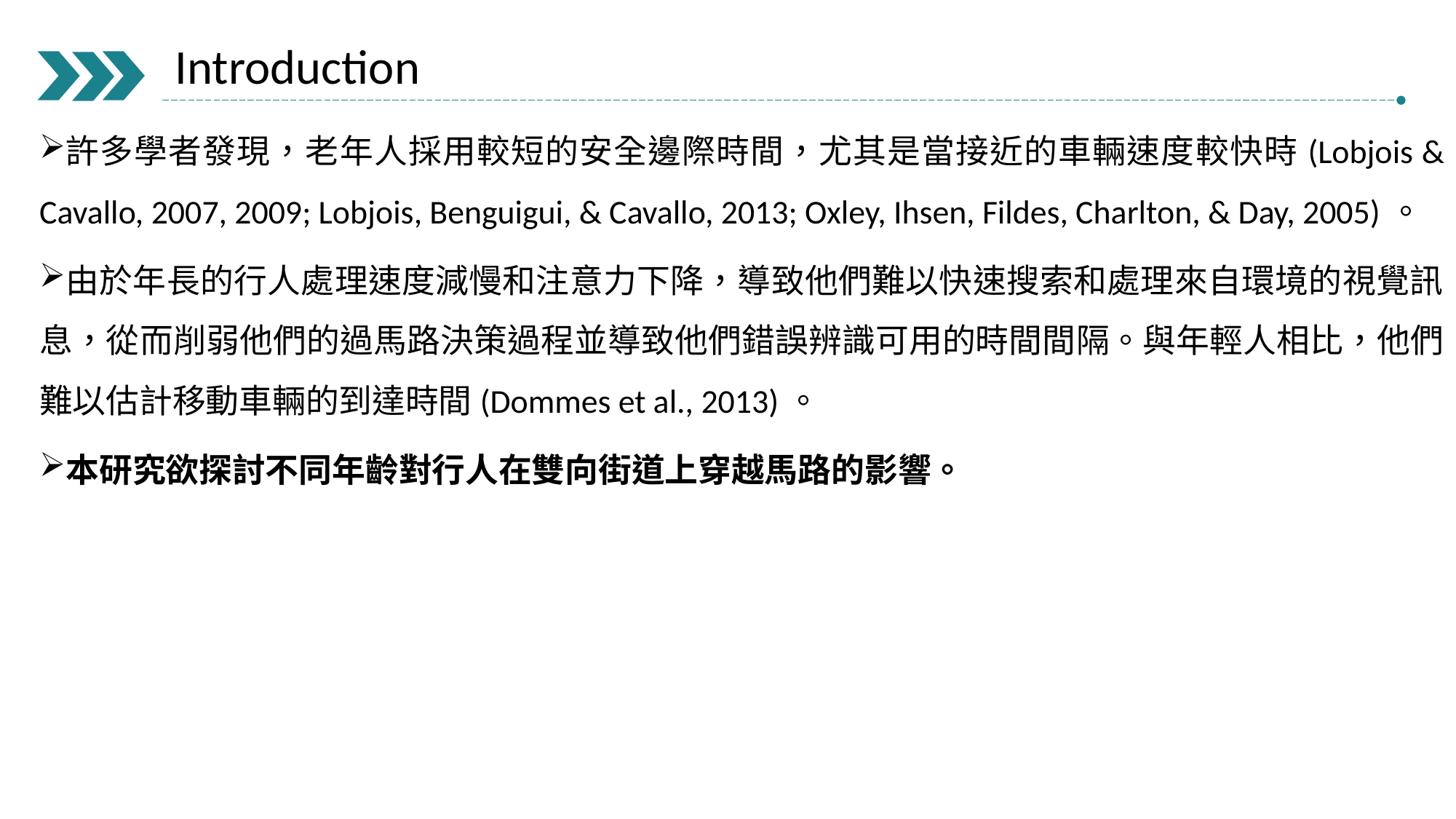

Introduction

許多學者發現，老年人採用較短的安全邊際時間，尤其是當接近的車輛速度較快時(Lobjois & Cavallo, 2007, 2009; Lobjois, Benguigui, & Cavallo, 2013; Oxley, Ihsen, Fildes, Charlton, & Day, 2005)。
由於年長的行人處理速度減慢和注意力下降，導致他們難以快速搜索和處理來自環境的視覺訊息，從而削弱他們的過馬路決策過程並導致他們錯誤辨識可用的時間間隔。與年輕人相比，他們難以估計移動車輛的到達時間(Dommes et al., 2013)。
本研究欲探討不同年齡對行人在雙向街道上穿越馬路的影響。